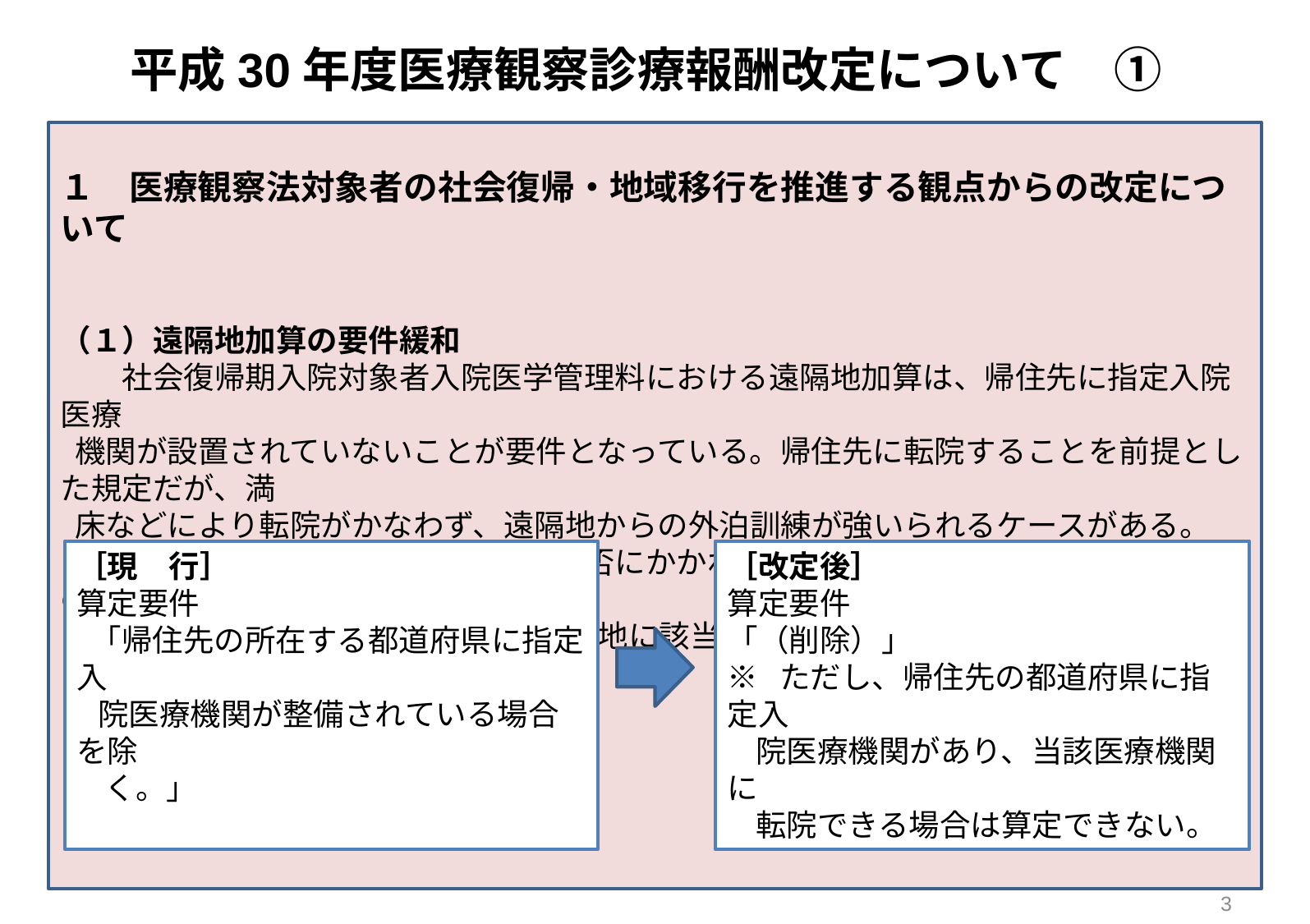

# 平成30年度医療観察診療報酬改定について　①

１　医療観察法対象者の社会復帰・地域移行を推進する観点からの改定について

（１）遠隔地加算の要件緩和
　　社会復帰期入院対象者入院医学管理料における遠隔地加算は、帰住先に指定入院医療
 機関が設置されていないことが要件となっている。帰住先に転院することを前提とした規定だが、満
 床などにより転院がかなわず、遠隔地からの外泊訓練が強いられるケースがある。
　　そのため、指定入院医療機関の存否にかかわらず、満床等で転院がかなわず退院のため遠隔
 地から外泊訓練を行う場合にも、遠隔地に該当する地域の加算を認める。

　※

［現　行］
算定要件
 「帰住先の所在する都道府県に指定入
  院医療機関が整備されている場合を除
   く。」

［改定後］
算定要件
「（削除）」
※  ただし、帰住先の都道府県に指定入
   院医療機関があり、当該医療機関に
   転院できる場合は算定できない。

3